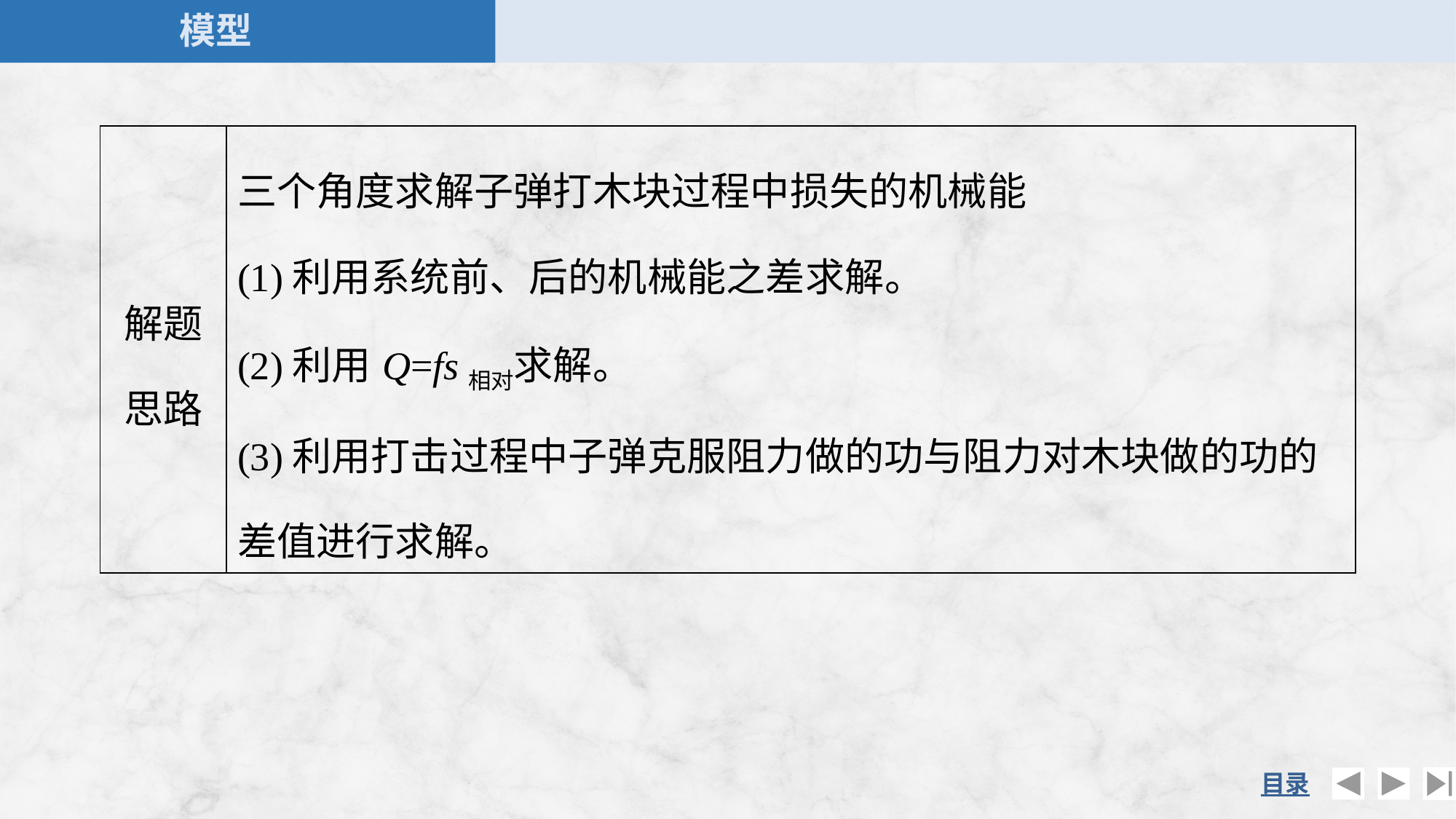

| 解题 思路 | 三个角度求解子弹打木块过程中损失的机械能 (1)利用系统前、后的机械能之差求解。 (2)利用Q=fs相对求解。 (3)利用打击过程中子弹克服阻力做的功与阻力对木块做的功的差值进行求解。 |
| --- | --- |